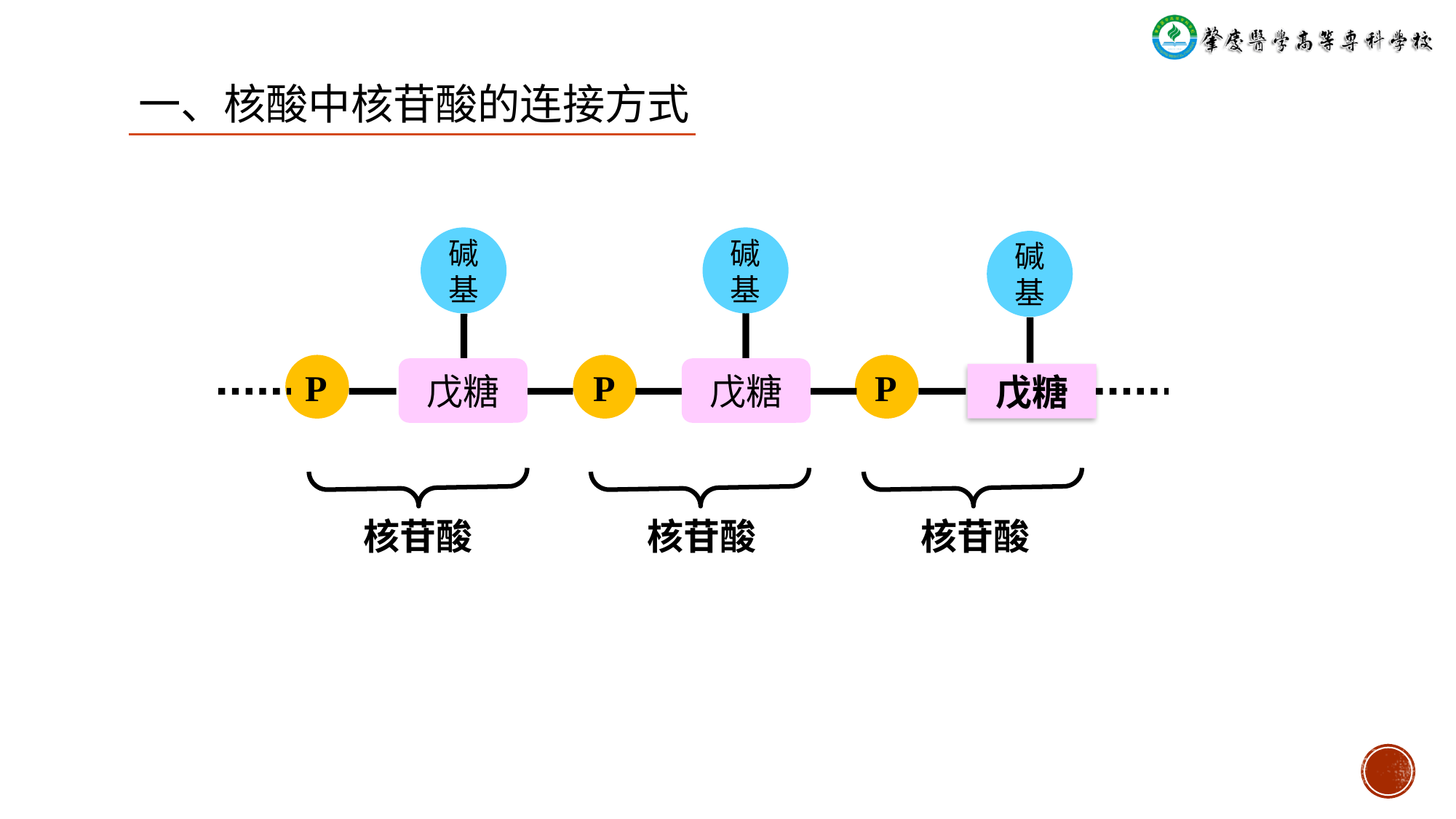

一、核酸中核苷酸的连接方式
碱基
碱基
碱基

P
P
P
戊糖
戊糖
戊糖

核苷酸
核苷酸
核苷酸